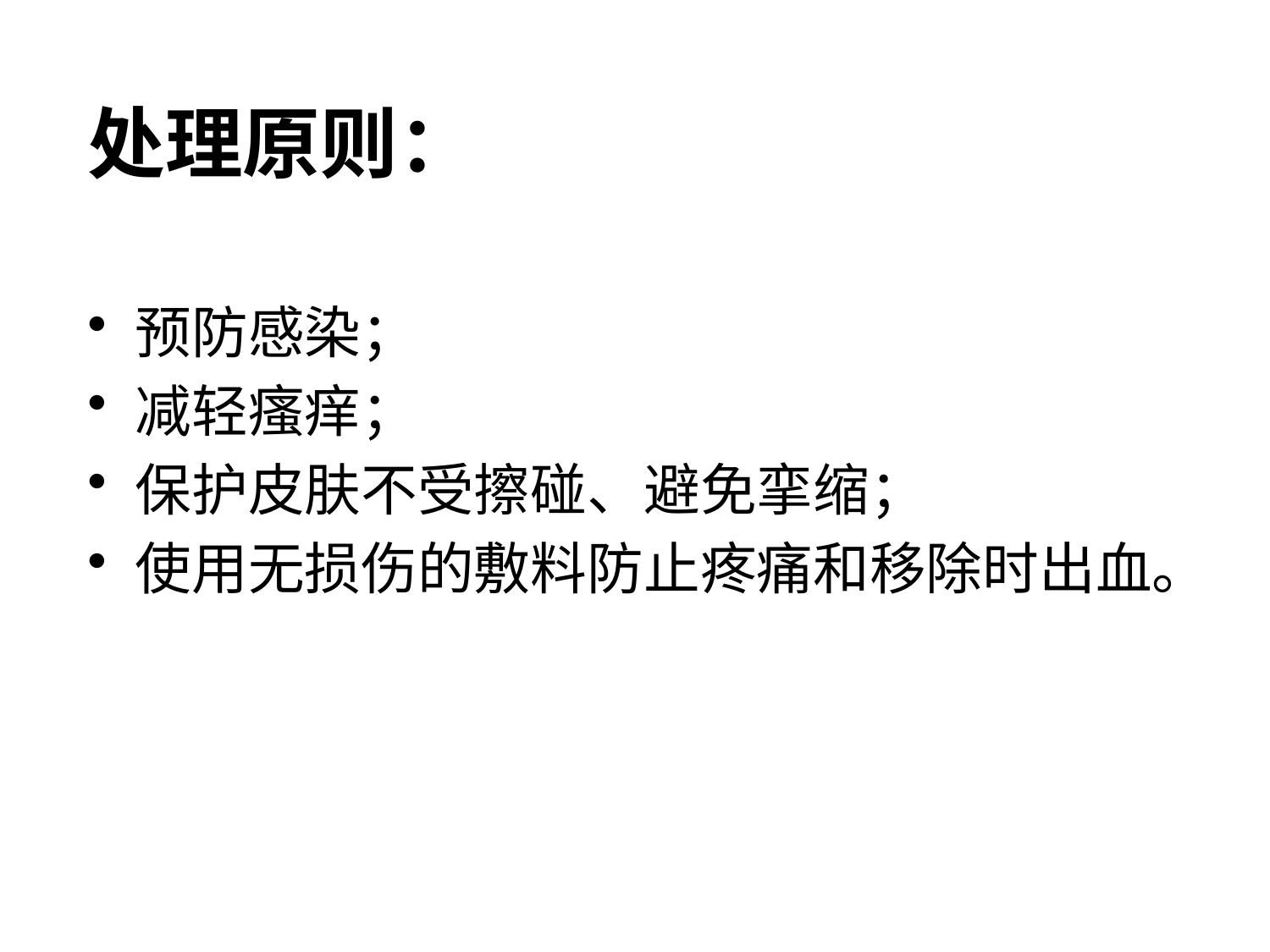

# 处理原则：
预防感染；
减轻瘙痒；
保护皮肤不受擦碰、避免挛缩；
使用无损伤的敷料防止疼痛和移除时出血。